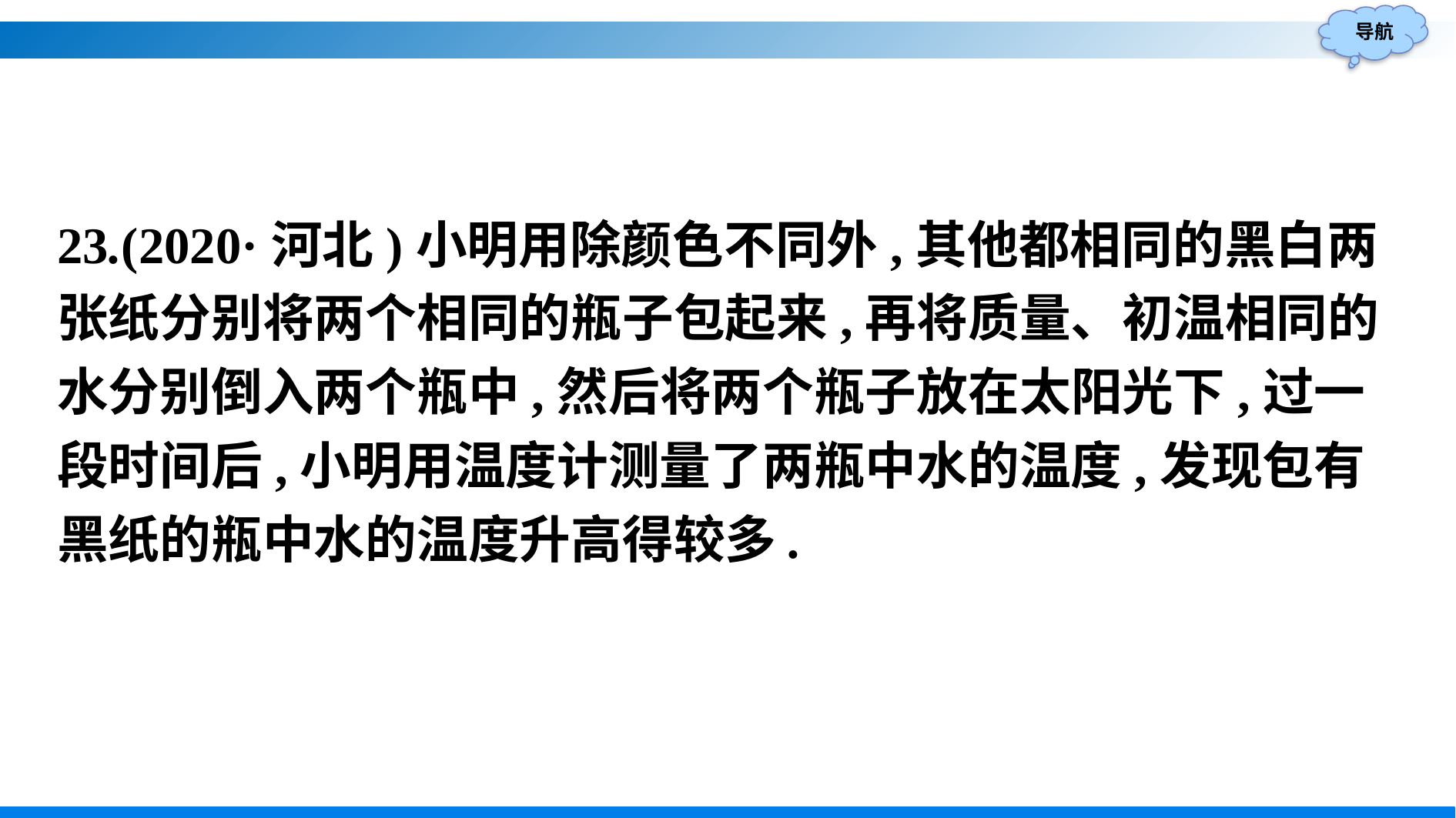

23.(2020·河北)小明用除颜色不同外,其他都相同的黑白两张纸分别将两个相同的瓶子包起来,再将质量、初温相同的水分别倒入两个瓶中,然后将两个瓶子放在太阳光下,过一段时间后,小明用温度计测量了两瓶中水的温度,发现包有黑纸的瓶中水的温度升高得较多.